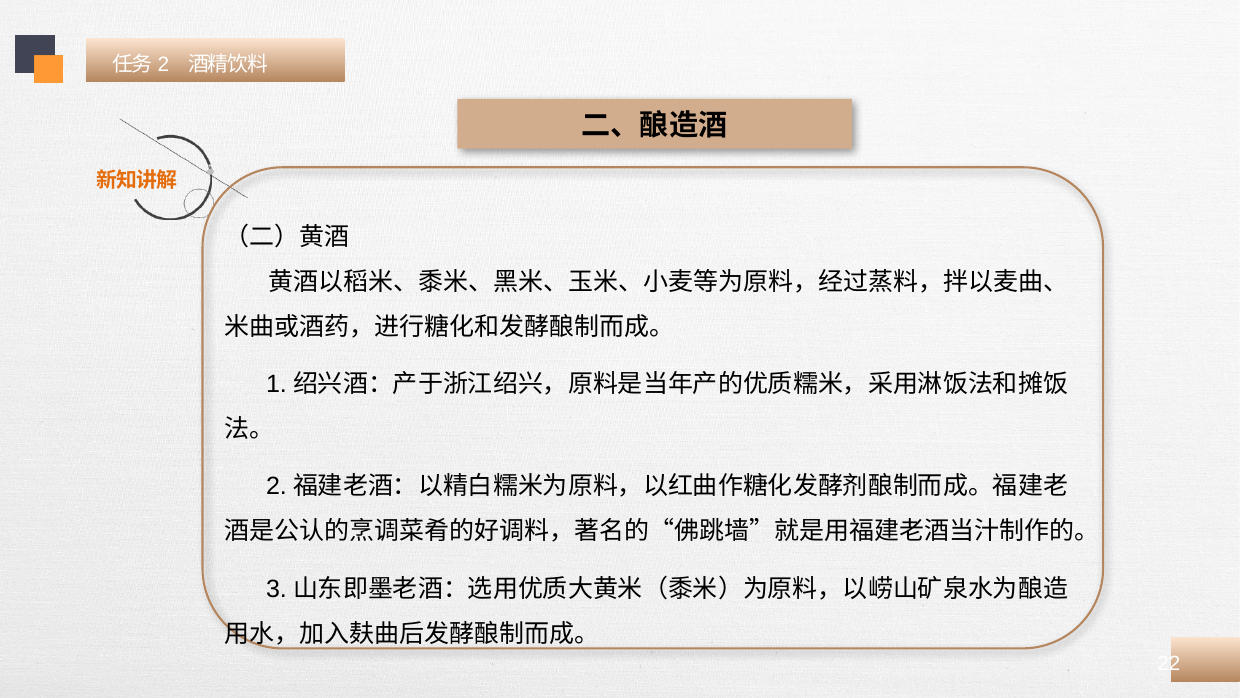

任务2   酒精饮料
二、酿造酒

（二）黄酒
       黄酒以稻米、黍米、黑米、玉米、小麦等为原料，经过蒸料，拌以麦曲、米曲或酒药，进行糖化和发酵酿制而成。
      1.绍兴酒：产于浙江绍兴，原料是当年产的优质糯米，采用淋饭法和摊饭法。
      2.福建老酒：以精白糯米为原料，以红曲作糖化发酵剂酿制而成。福建老酒是公认的烹调菜肴的好调料，著名的“佛跳墙”就是用福建老酒当汁制作的。
      3.山东即墨老酒：选用优质大黄米（黍米）为原料，以崂山矿泉水为酿造用水，加入麸曲后发酵酿制而成。